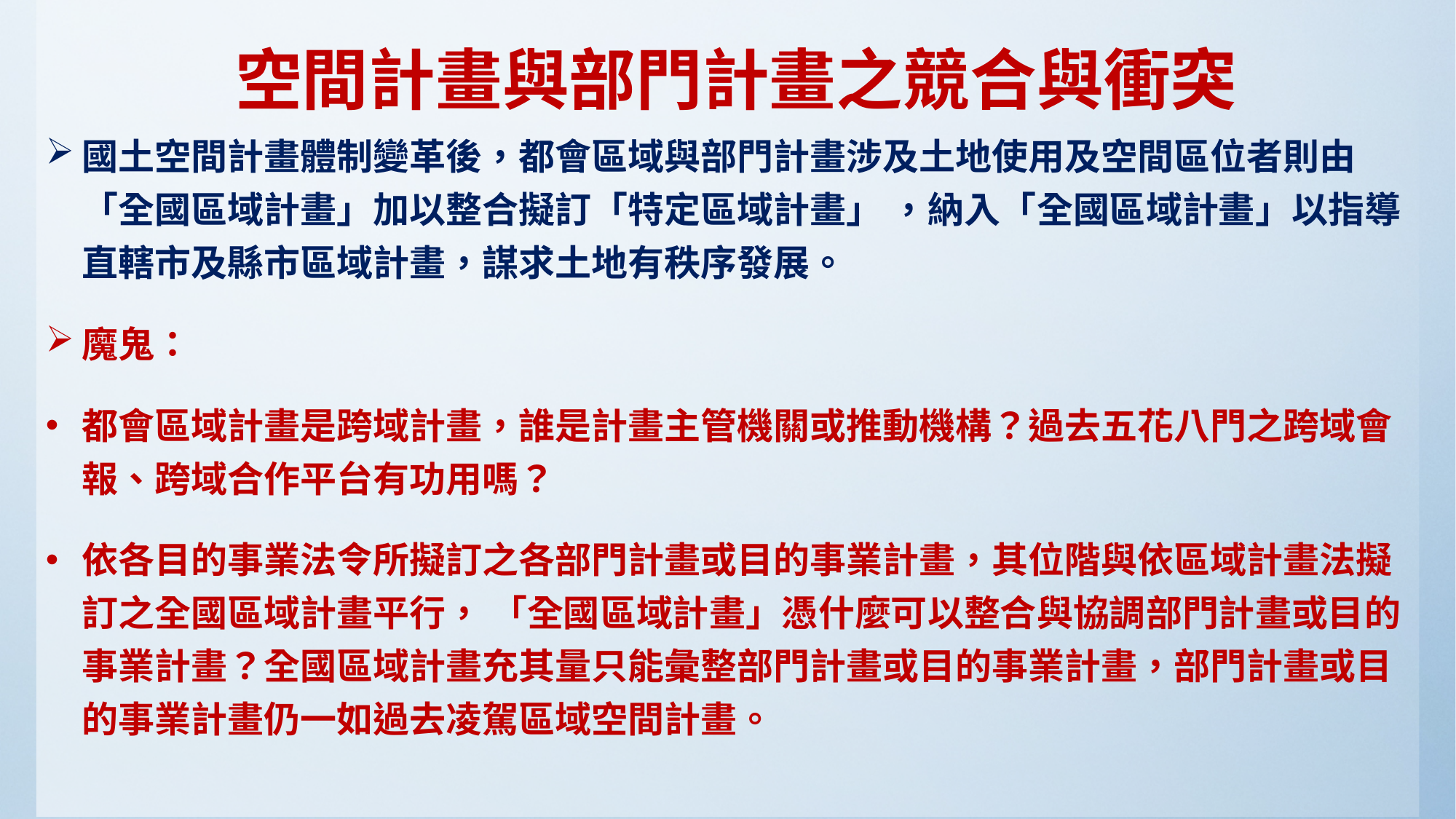

# 空間計畫與部門計畫之競合與衝突
國土空間計畫體制變革後，都會區域與部門計畫涉及土地使用及空間區位者則由「全國區域計畫」加以整合擬訂「特定區域計畫」 ，納入「全國區域計畫」以指導直轄市及縣市區域計畫，謀求土地有秩序發展。
魔鬼：
都會區域計畫是跨域計畫，誰是計畫主管機關或推動機構？過去五花八門之跨域會報、跨域合作平台有功用嗎？
依各目的事業法令所擬訂之各部門計畫或目的事業計畫，其位階與依區域計畫法擬訂之全國區域計畫平行， 「全國區域計畫」憑什麼可以整合與協調部門計畫或目的事業計畫？全國區域計畫充其量只能彙整部門計畫或目的事業計畫，部門計畫或目的事業計畫仍一如過去凌駕區域空間計畫。